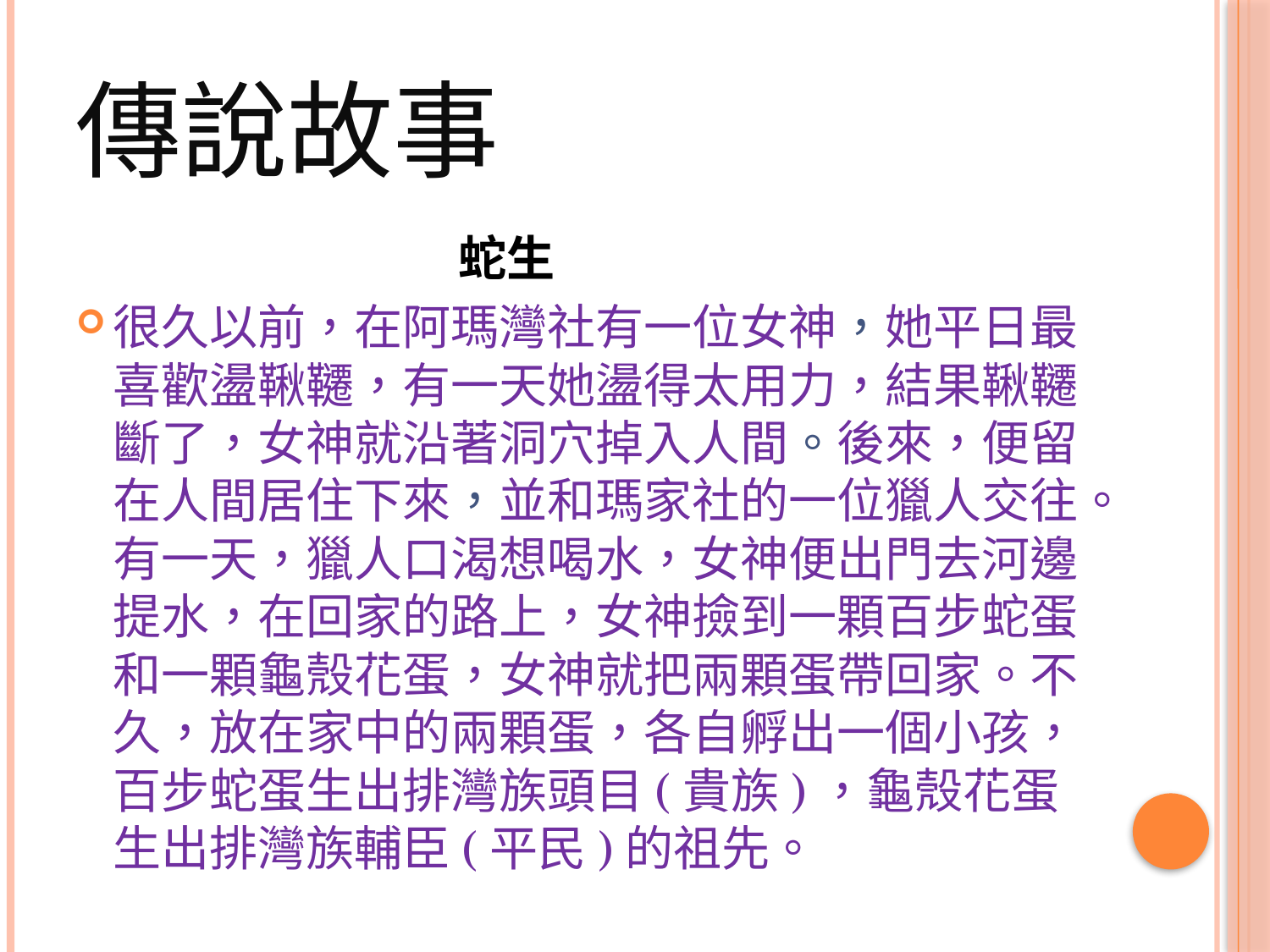

# 傳說故事
                                        蛇生
很久以前，在阿瑪灣社有一位女神，她平日最喜歡盪鞦韆，有一天她盪得太用力，結果鞦韆斷了，女神就沿著洞穴掉入人間。後來，便留在人間居住下來，並和瑪家社的一位獵人交往。有一天，獵人口渴想喝水，女神便出門去河邊提水，在回家的路上，女神撿到一顆百步蛇蛋和一顆龜殼花蛋，女神就把兩顆蛋帶回家。不久，放在家中的兩顆蛋，各自孵出一個小孩，百步蛇蛋生出排灣族頭目(貴族)，龜殼花蛋生出排灣族輔臣(平民)的祖先。